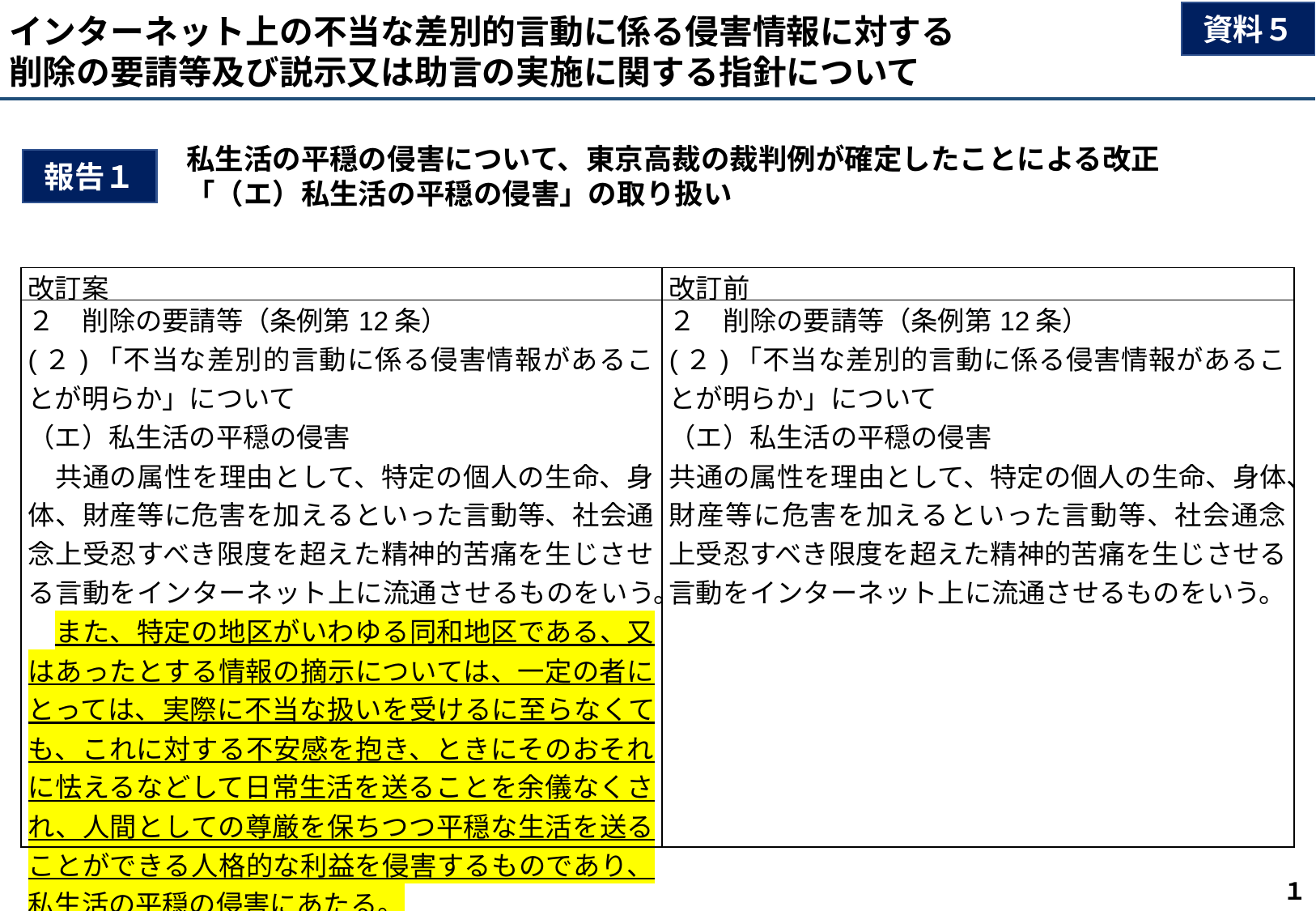

資料５
インターネット上の不当な差別的言動に係る侵害情報に対する
削除の要請等及び説示又は助言の実施に関する指針について
私生活の平穏の侵害について、東京高裁の裁判例が確定したことによる改正
「（エ）私生活の平穏の侵害」の取り扱い
報告１
| 改訂案 | 改訂前 |
| --- | --- |
| ２　削除の要請等（条例第12条） (２)「不当な差別的言動に係る侵害情報があることが明らか」について （エ）私生活の平穏の侵害 　共通の属性を理由として、特定の個人の生命、身体、財産等に危害を加えるといった言動等、社会通念上受忍すべき限度を超えた精神的苦痛を生じさせる言動をインターネット上に流通させるものをいう。 　また、特定の地区がいわゆる同和地区である、又はあったとする情報の摘示については、一定の者にとっては、実際に不当な扱いを受けるに至らなくても、これに対する不安感を抱き、ときにそのおそれに怯えるなどして日常生活を送ることを余儀なくされ、人間としての尊厳を保ちつつ平穏な生活を送ることができる人格的な利益を侵害するものであり、私生活の平穏の侵害にあたる。 | ２　削除の要請等（条例第12条） (２)「不当な差別的言動に係る侵害情報があることが明らか」について （エ）私生活の平穏の侵害 共通の属性を理由として、特定の個人の生命、身体、財産等に危害を加えるといった言動等、社会通念上受忍すべき限度を超えた精神的苦痛を生じさせる言動をインターネット上に流通させるものをいう。 |
１